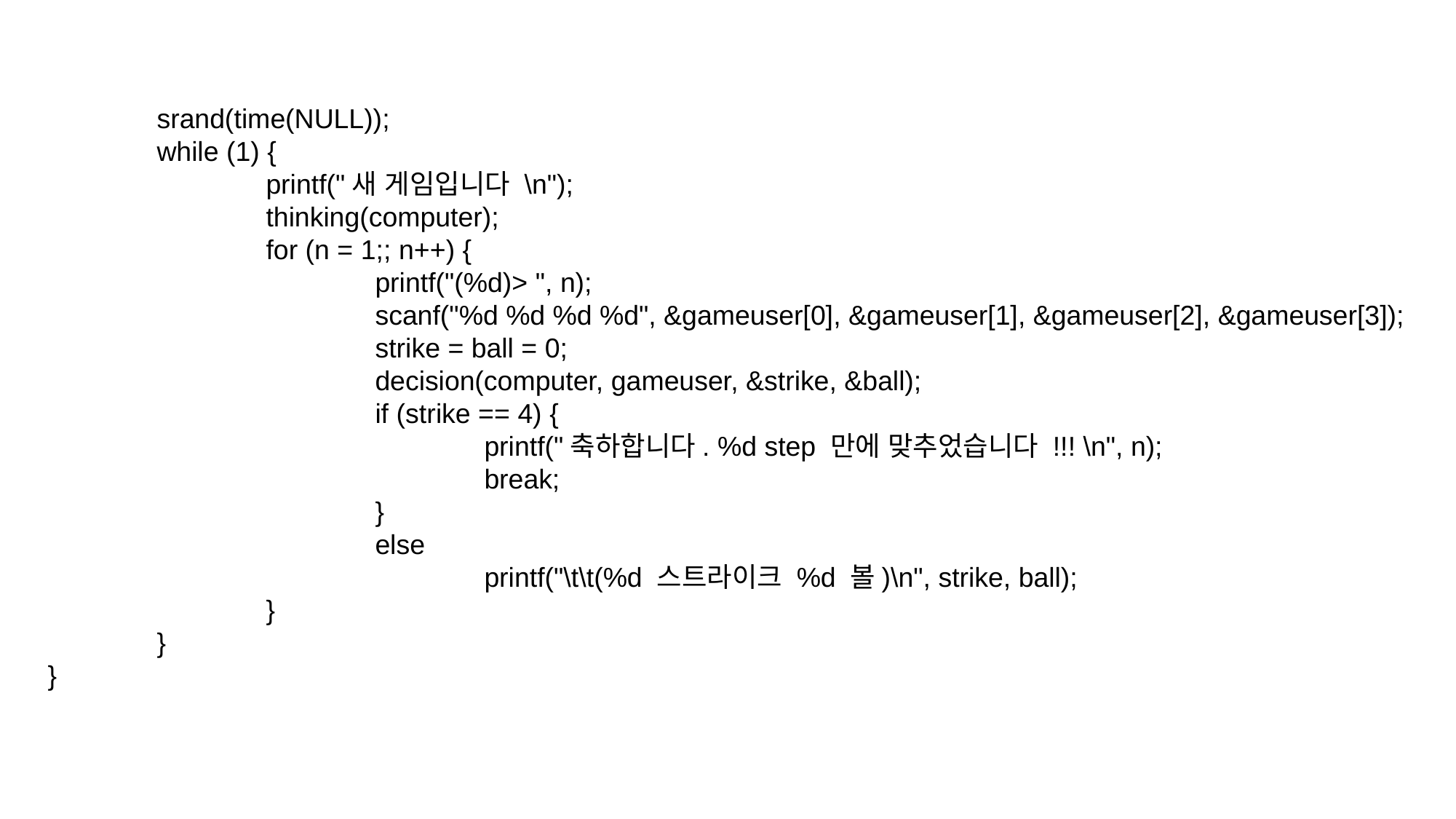

srand(time(NULL));
	while (1) {
		printf("새 게임입니다 \n");
		thinking(computer);
		for (n = 1;; n++) {
			printf("(%d)> ", n);
			scanf("%d %d %d %d", &gameuser[0], &gameuser[1], &gameuser[2], &gameuser[3]);
			strike = ball = 0;
			decision(computer, gameuser, &strike, &ball);
			if (strike == 4) {
				printf("축하합니다. %d step 만에 맞추었습니다 !!! \n", n);
				break;
			}
			else
				printf("\t\t(%d 스트라이크 %d 볼)\n", strike, ball);
		}
	}
}